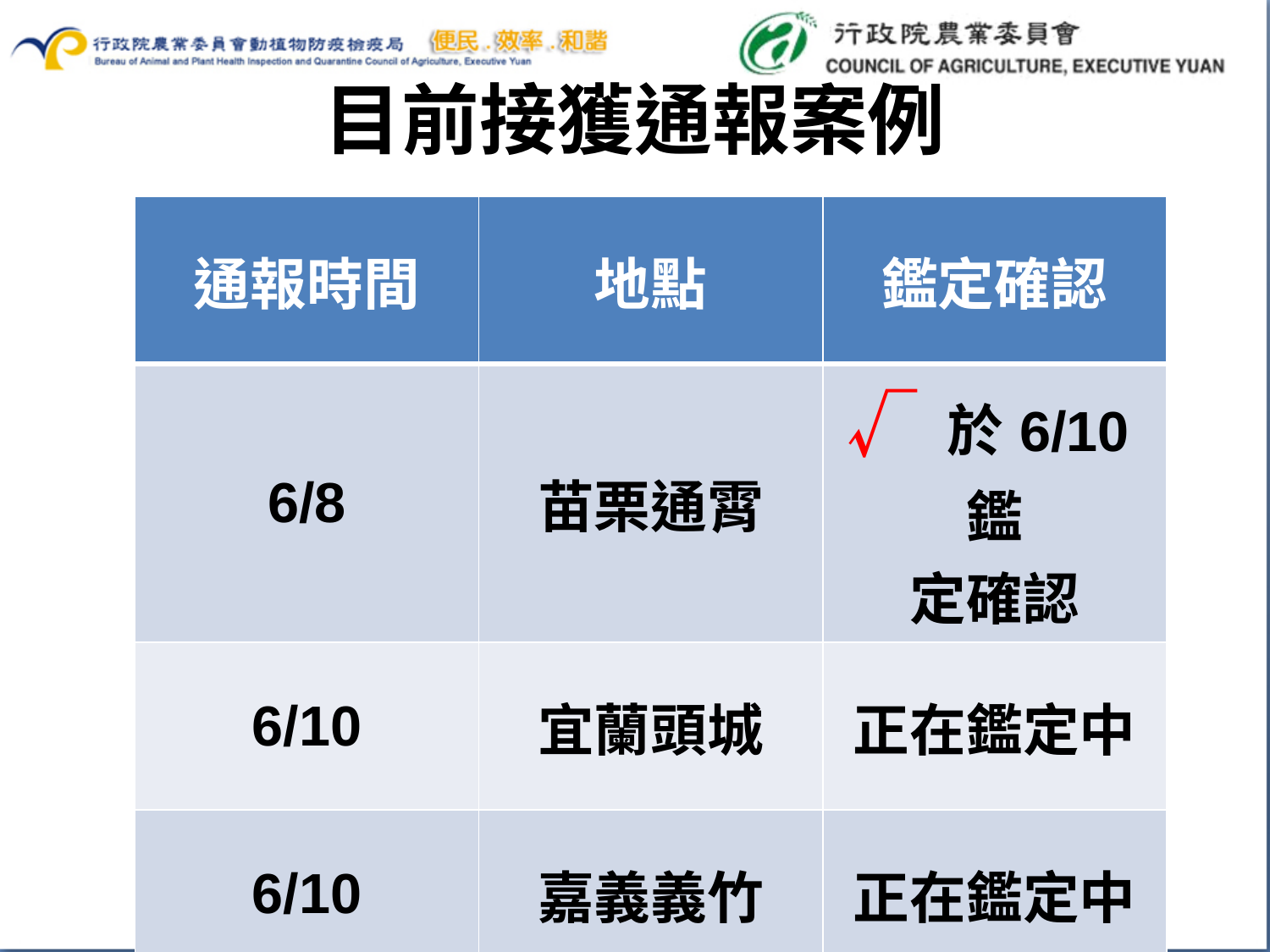

# 目前接獲通報案例
| 通報時間 | 地點 | 鑑定確認 |
| --- | --- | --- |
| 6/8 | 苗栗通霄 | √ 於6/10鑑 定確認 |
| 6/10 | 宜蘭頭城 | 正在鑑定中 |
| 6/10 | 嘉義義竹 | 正在鑑定中 |